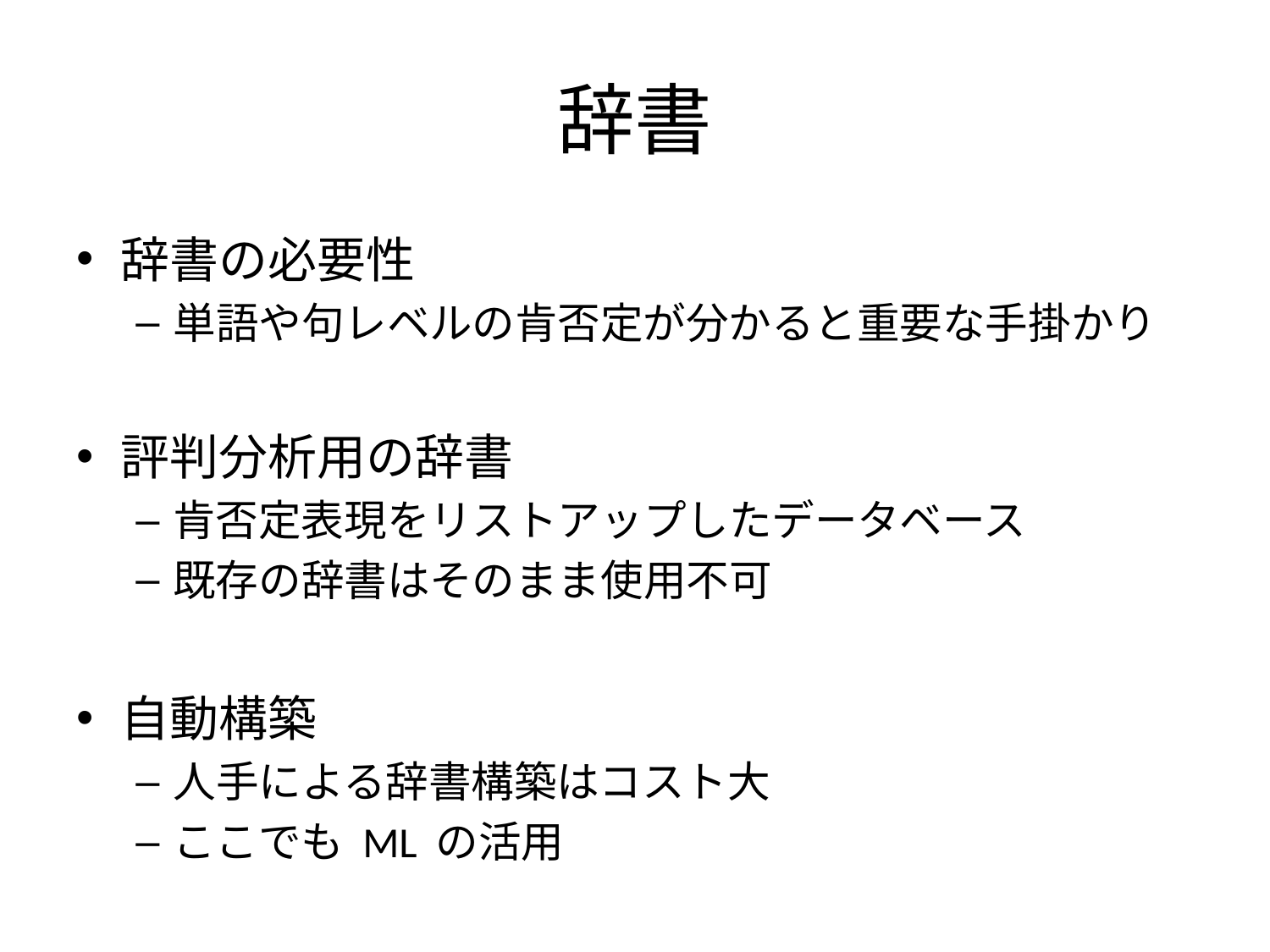

# 辞書
辞書の必要性
単語や句レベルの肯否定が分かると重要な手掛かり

評判分析用の辞書
肯否定表現をリストアップしたデータベース
既存の辞書はそのまま使用不可

自動構築
人手による辞書構築はコスト大
ここでも ML の活用